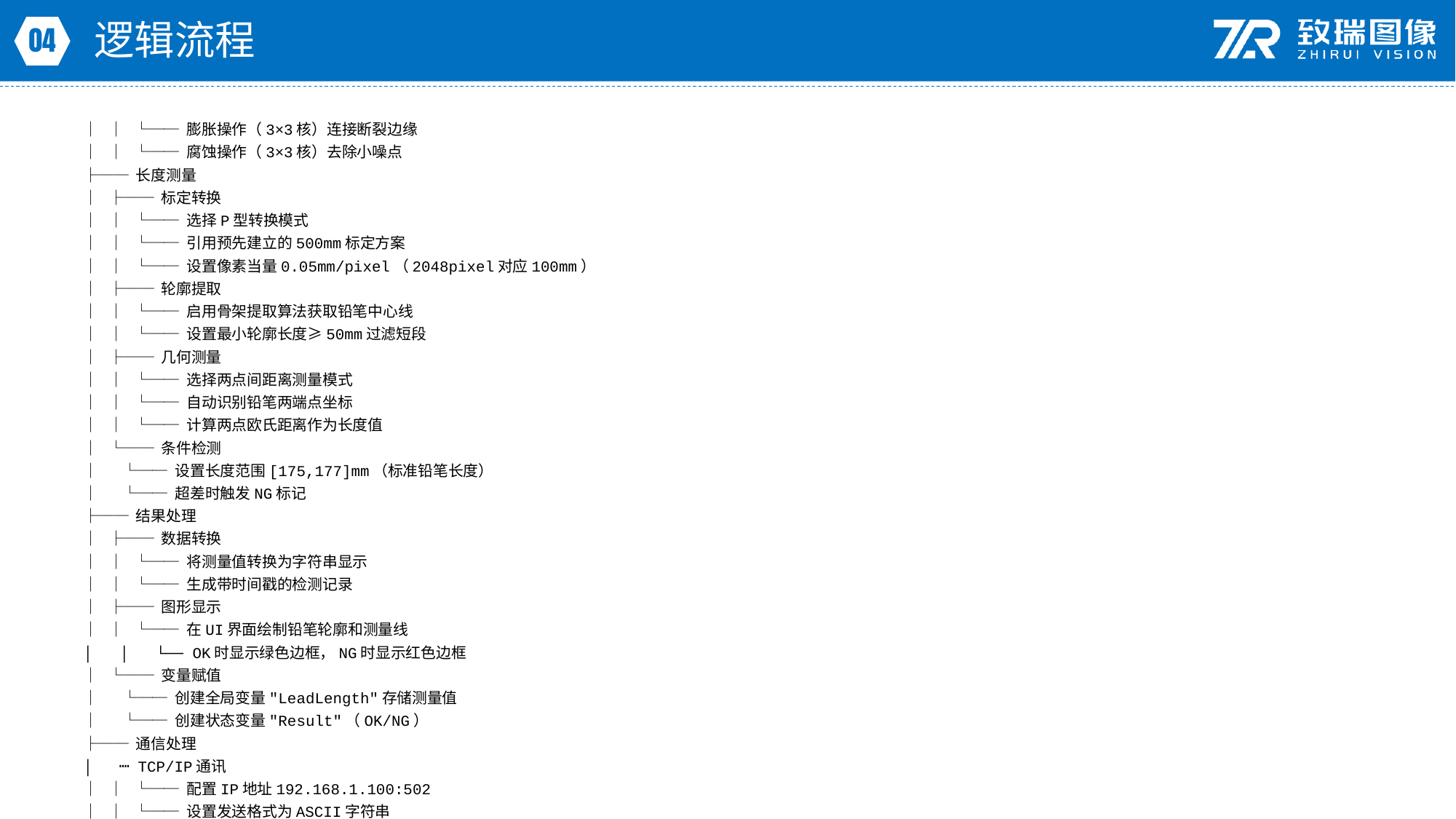

逻辑流程
04

│   │   └── 膨胀操作（3×3核）连接断裂边缘
│   │   └── 腐蚀操作（3×3核）去除小噪点
├── 长度测量
│   ├── 标定转换
│   │   └── 选择P型转换模式
│   │   └── 引用预先建立的500mm标定方案
│   │   └── 设置像素当量0.05mm/pixel（2048pixel对应100mm）
│   ├── 轮廓提取
│   │   └── 启用骨架提取算法获取铅笔中心线
│   │   └── 设置最小轮廓长度≥50mm过滤短段
│   ├── 几何测量
│   │   └── 选择两点间距离测量模式
│   │   └── 自动识别铅笔两端点坐标
│   │   └── 计算两点欧氏距离作为长度值
│   └── 条件检测
│       └── 设置长度范围[175,177]mm（标准铅笔长度）
│       └── 超差时触发NG标记
├── 结果处理
│   ├── 数据转换
│   │   └── 将测量值转换为字符串显示
│   │   └── 生成带时间戳的检测记录
│   ├── 图形显示
│   │   └── 在UI界面绘制铅笔轮廓和测量线
│   │   └── OK时显示绿色边框，NG时显示红色边框
│   └── 变量赋值
│       └── 创建全局变量"LeadLength"存储测量值
│       └── 创建状态变量"Result"（OK/NG）
├── 通信处理
│   ┉ TCP/IP通讯
│   │   └── 配置IP地址192.168.1.100:502
│   │   └── 设置发送格式为ASCII字符串
│   │   └── 发送内容格式 | 套 | 1 | OPTSmart3(OPT):